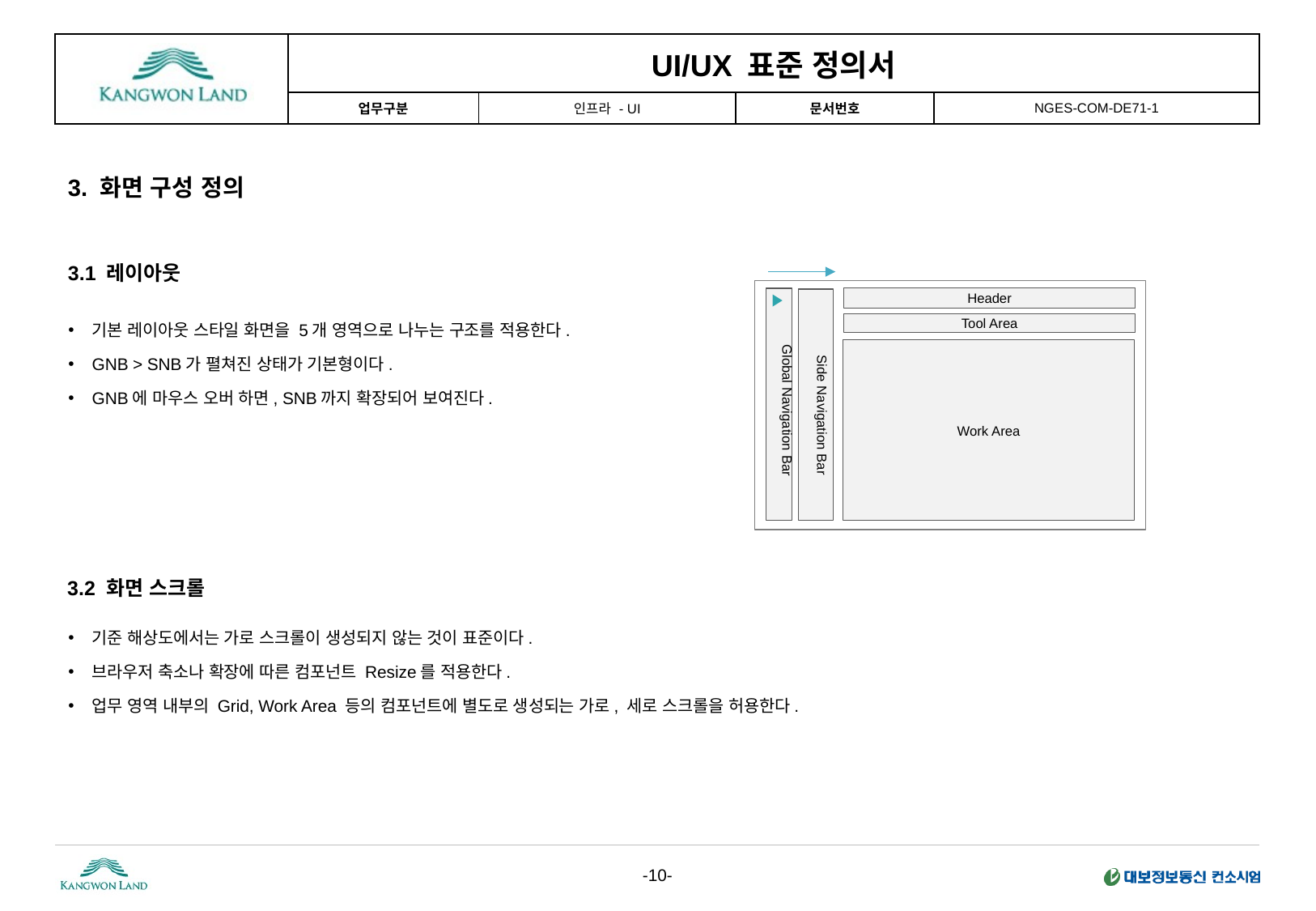

3. 화면 구성 정의
3.1 레이아웃

Work Area

▶
Header
기본 레이아웃 스타일 화면을 5개 영역으로 나누는 구조를 적용한다.
GNB > SNB가 펼쳐진 상태가 기본형이다.
GNB에 마우스 오버 하면, SNB까지 확장되어 보여진다.
Tool Area
Global Navigation Bar
Side Navigation Bar

3.2 화면 스크롤
기준 해상도에서는 가로 스크롤이 생성되지 않는 것이 표준이다.
브라우저 축소나 확장에 따른 컴포넌트 Resize를 적용한다.
업무 영역 내부의 Grid, Work Area 등의 컴포넌트에 별도로 생성되는 가로, 세로 스크롤을 허용한다.